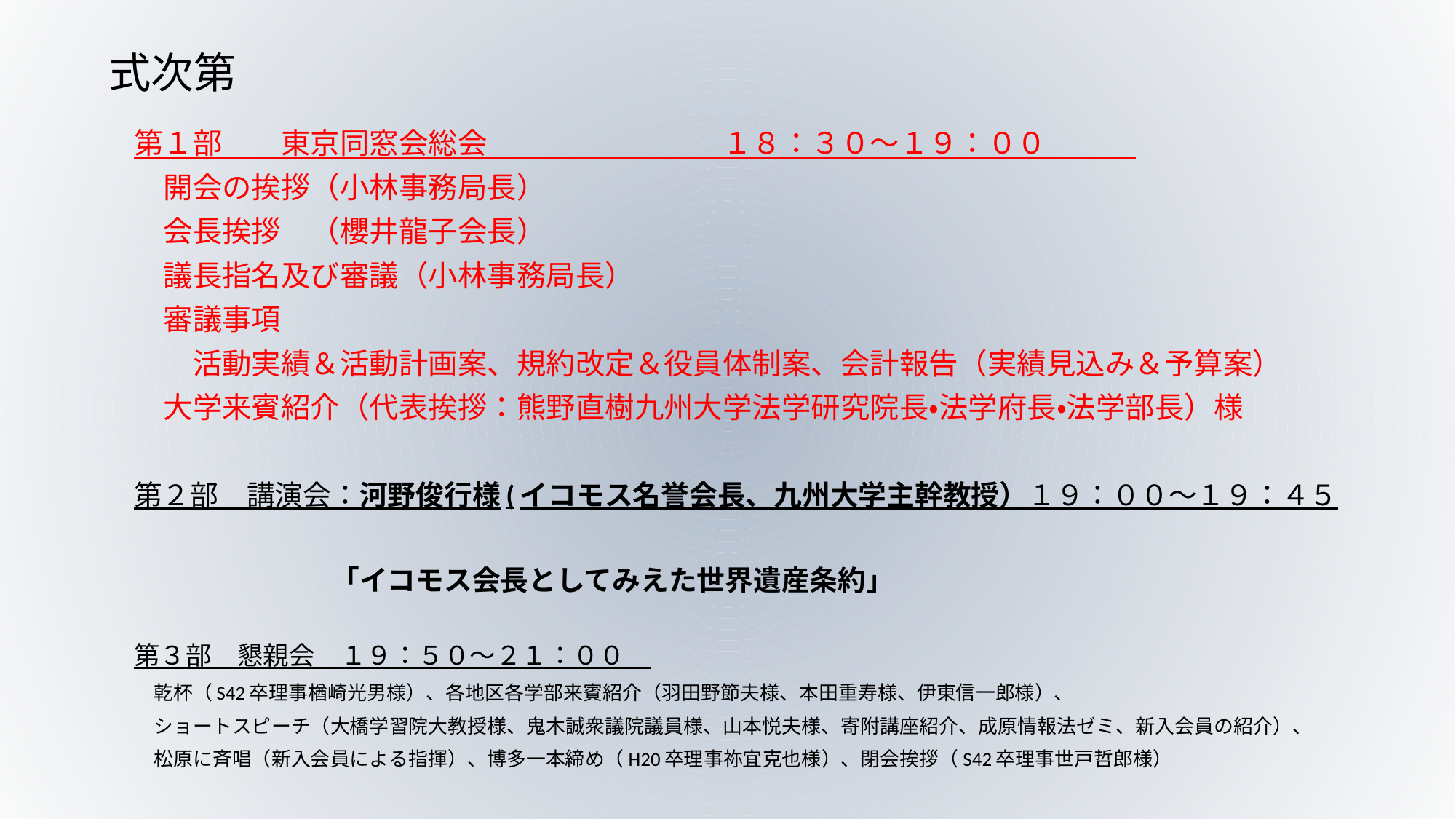

# 式次第
第１部　　東京同窓会総会　　　　　　　　１８：３０～１９：００
　開会の挨拶（小林事務局長）
　会長挨拶　（櫻井龍子会長）
　議長指名及び審議（小林事務局長）
　審議事項
　　活動実績＆活動計画案、規約改定＆役員体制案、会計報告（実績見込み＆予算案）
　大学来賓紹介（代表挨拶：熊野直樹九州大学法学研究院長・法学府長・法学部長）様

第２部　講演会：河野俊行様(イコモス名誉会長、九州大学主幹教授）１９：００～１９：４５

　　　　　　　「イコモス会長としてみえた世界遺産条約」

第３部　懇親会　１９：５０～２１：００
　乾杯（S42卒理事楢崎光男様）、各地区各学部来賓紹介（羽田野節夫様、本田重寿様、伊東信一郎様）、
　ショートスピーチ（大橋学習院大教授様、鬼木誠衆議院議員様、山本悦夫様、寄附講座紹介、成原情報法ゼミ、新入会員の紹介）、
　松原に斉唱（新入会員による指揮）、博多一本締め（H20卒理事祢宜克也様）、閉会挨拶（S42卒理事世戸哲郎様）